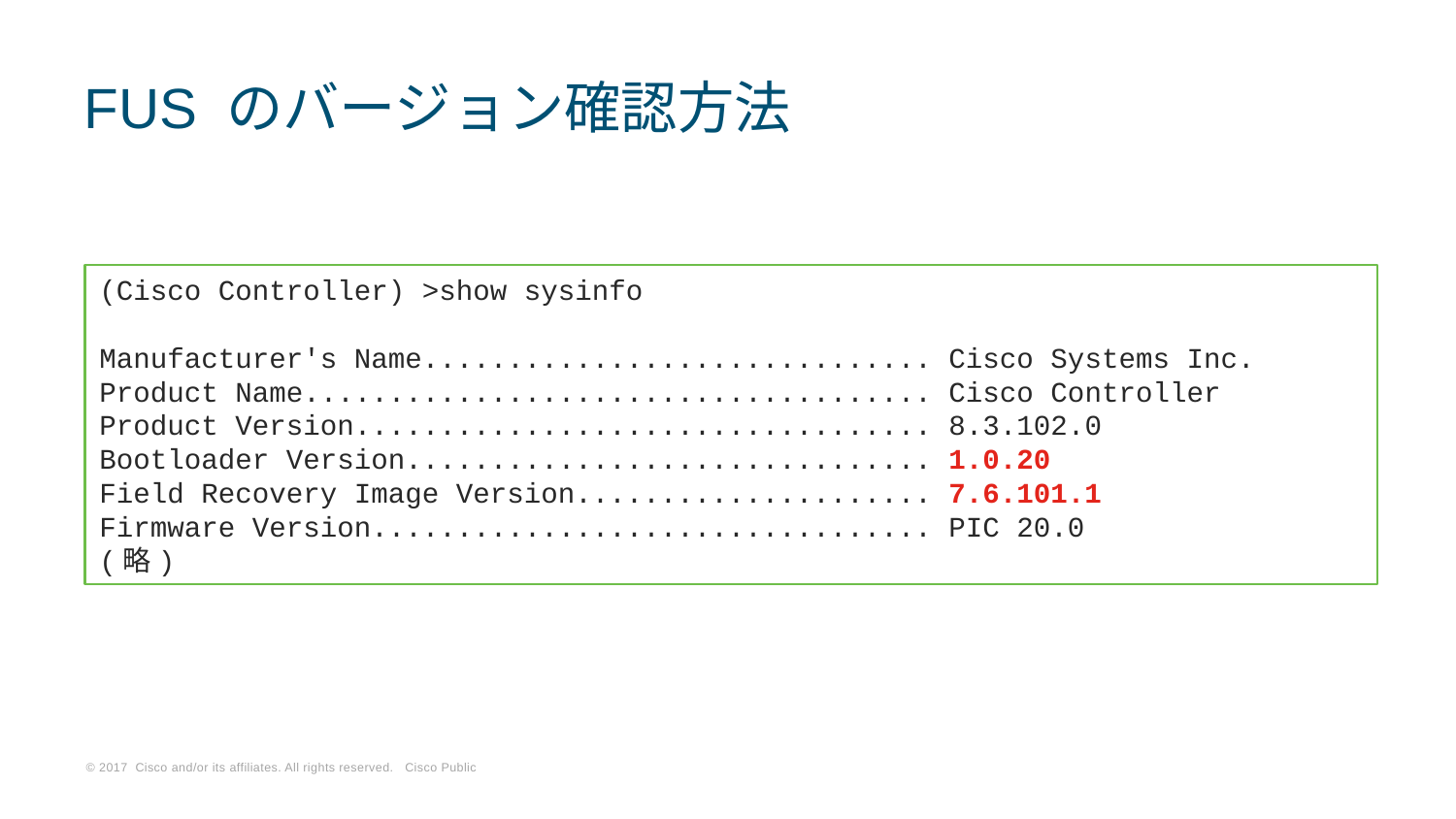

# FUS のバージョン確認方法
(Cisco Controller) >show sysinfo

Manufacturer's Name.............................. Cisco Systems Inc.
Product Name..................................... Cisco Controller
Product Version.................................. 8.3.102.0
Bootloader Version............................... 1.0.20
Field Recovery Image Version..................... 7.6.101.1
Firmware Version................................. PIC 20.0
(略)